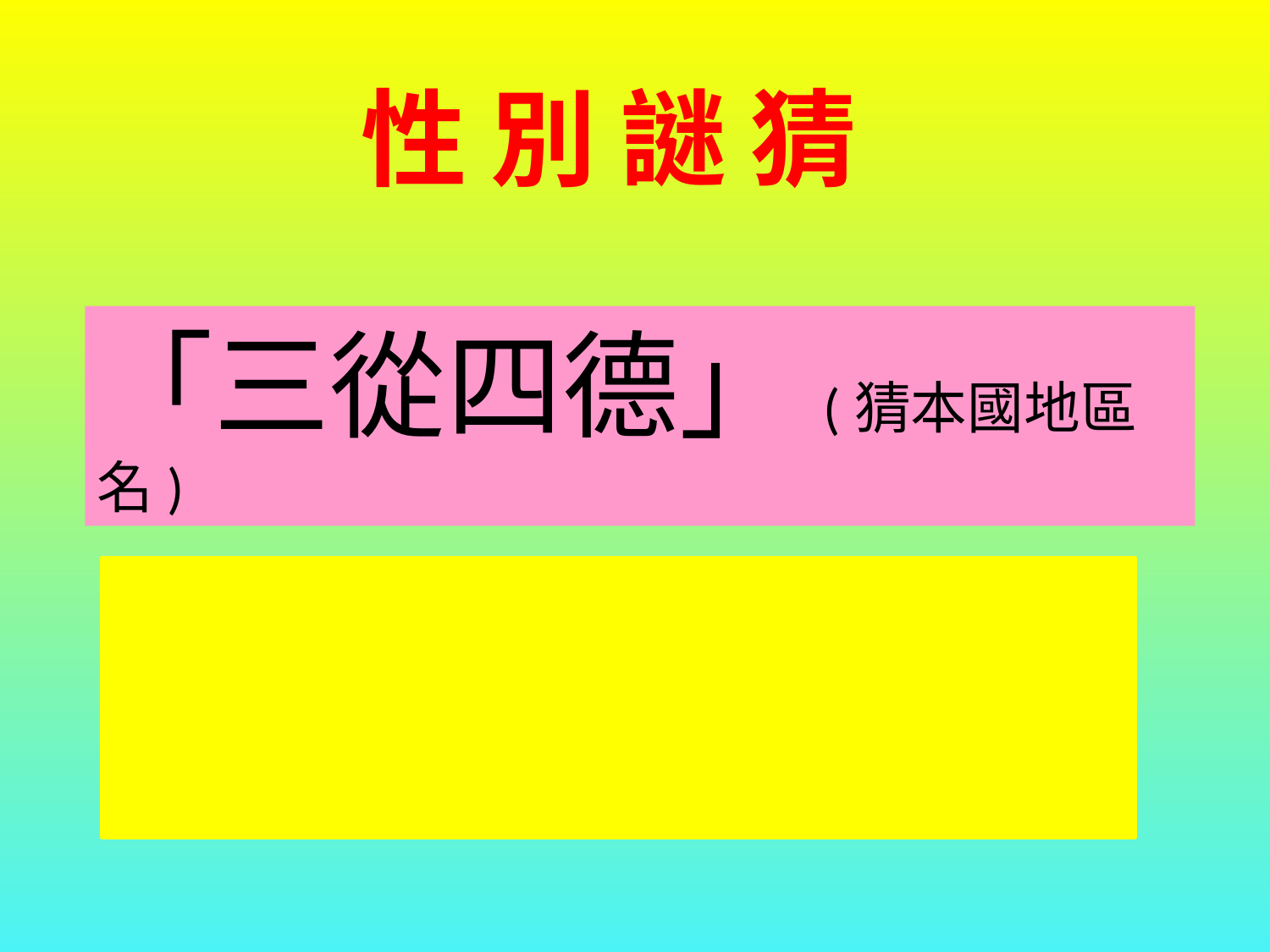

性 別 謎 猜
「三從四德」(猜本國地區名)
ANS: 七美 ( 3+4=7 )
               ( 妻美? )